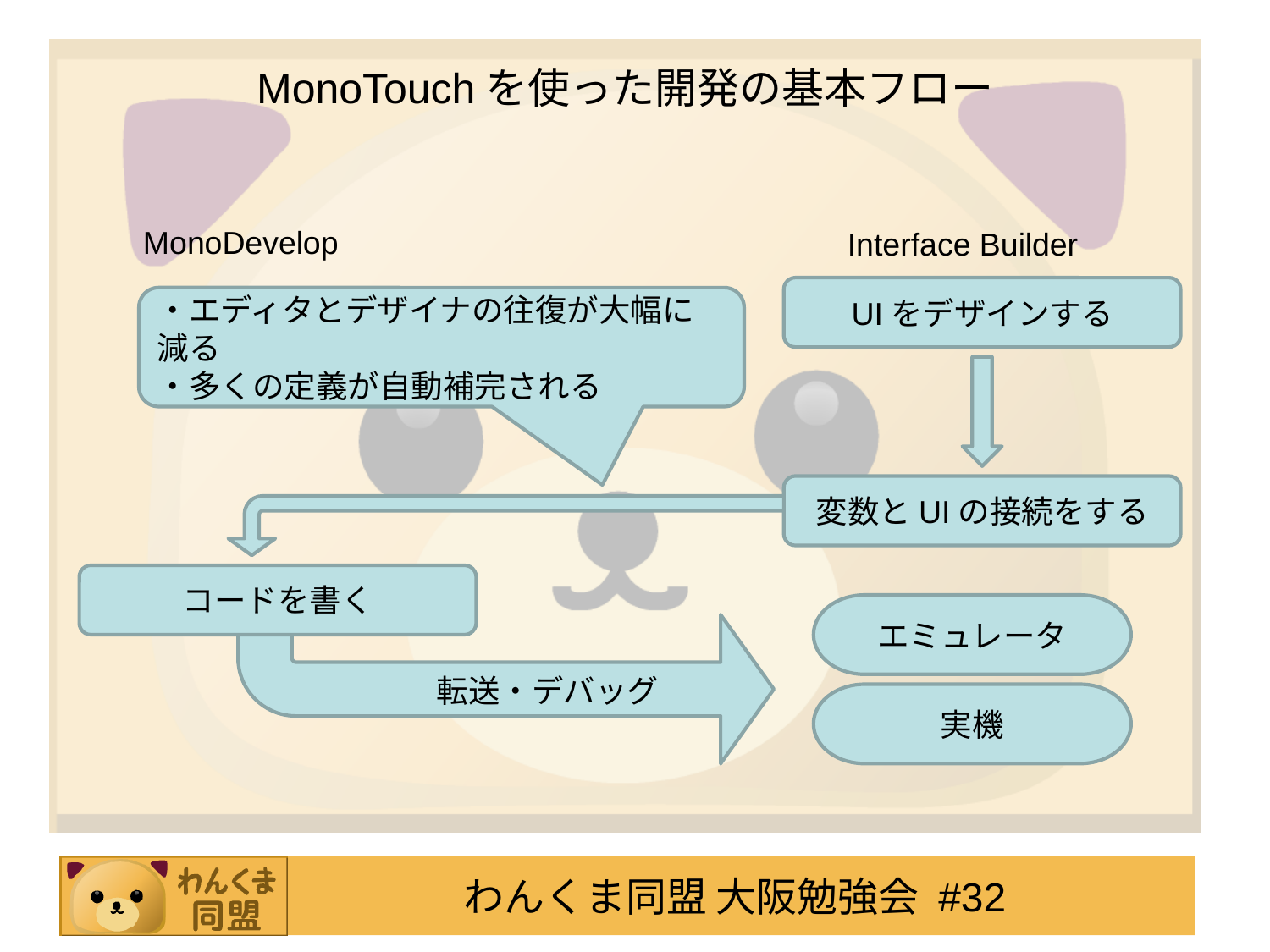

# MonoTouchを使った開発の基本フロー
MonoDevelop
Interface Builder

UIをデザインする
・エディタとデザイナの往復が大幅に減る
・多くの定義が自動補完される

変数とUIの接続をする
コードを書く

エミュレータ
転送・デバッグ
実機